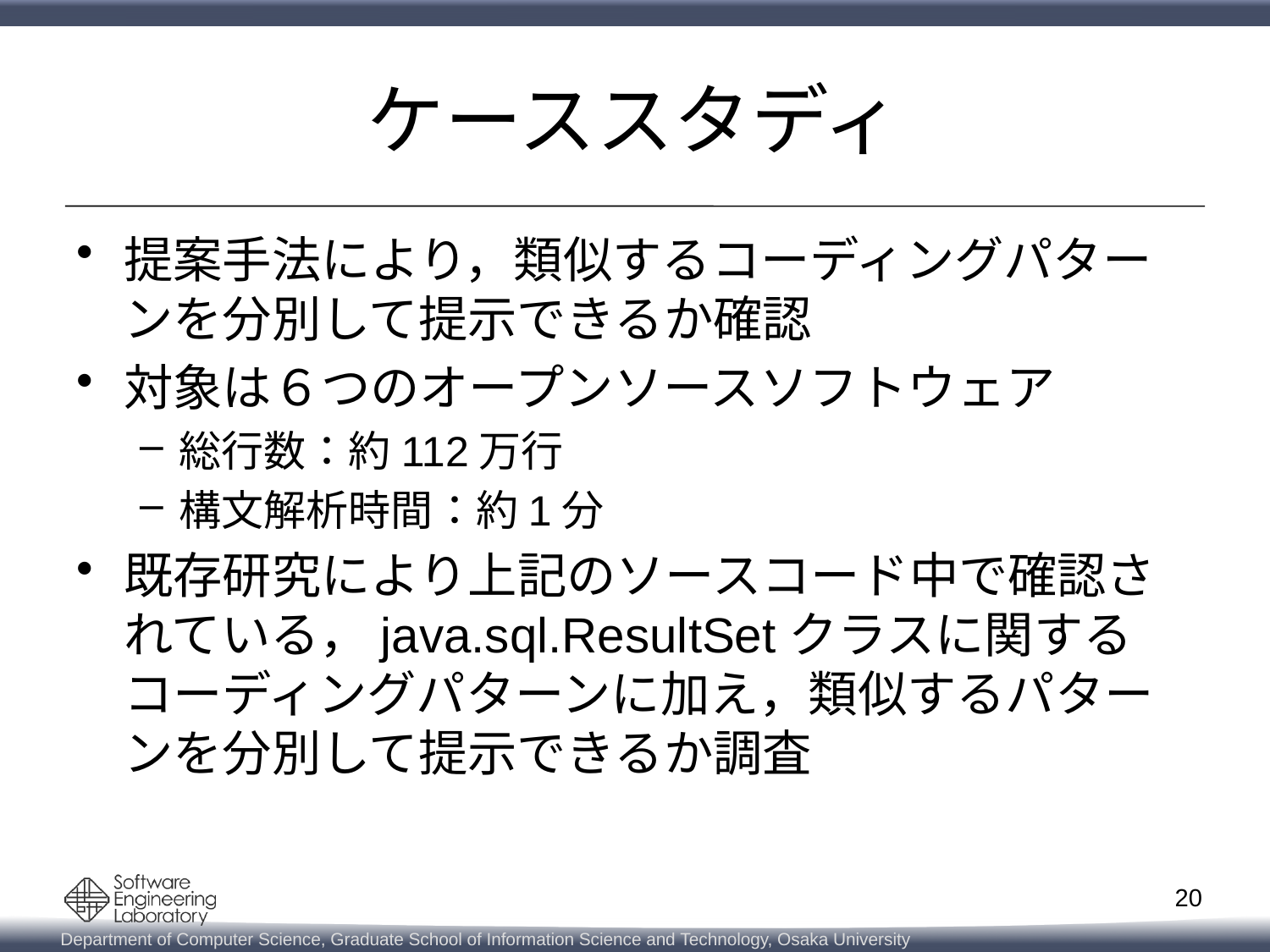

# ケーススタディ
提案手法により，類似するコーディングパターンを分別して提示できるか確認
対象は６つのオープンソースソフトウェア
総行数：約112万行
構文解析時間：約1分
既存研究により上記のソースコード中で確認されている，java.sql.ResultSetクラスに関するコーディングパターンに加え，類似するパターンを分別して提示できるか調査
20